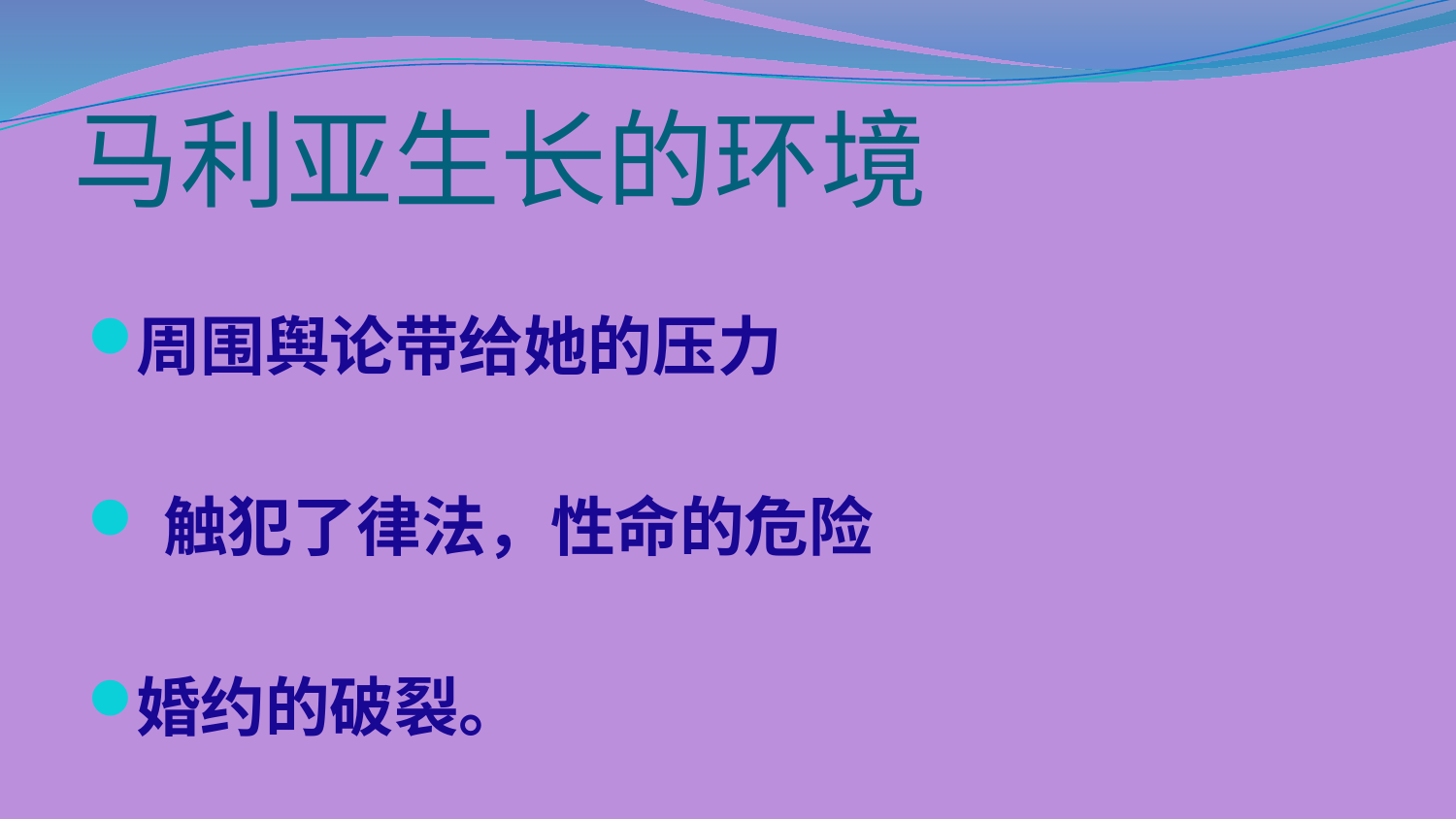

# 马利亚生长的环境

周围舆论带给她的压力

 触犯了律法，性命的危险

婚约的破裂。